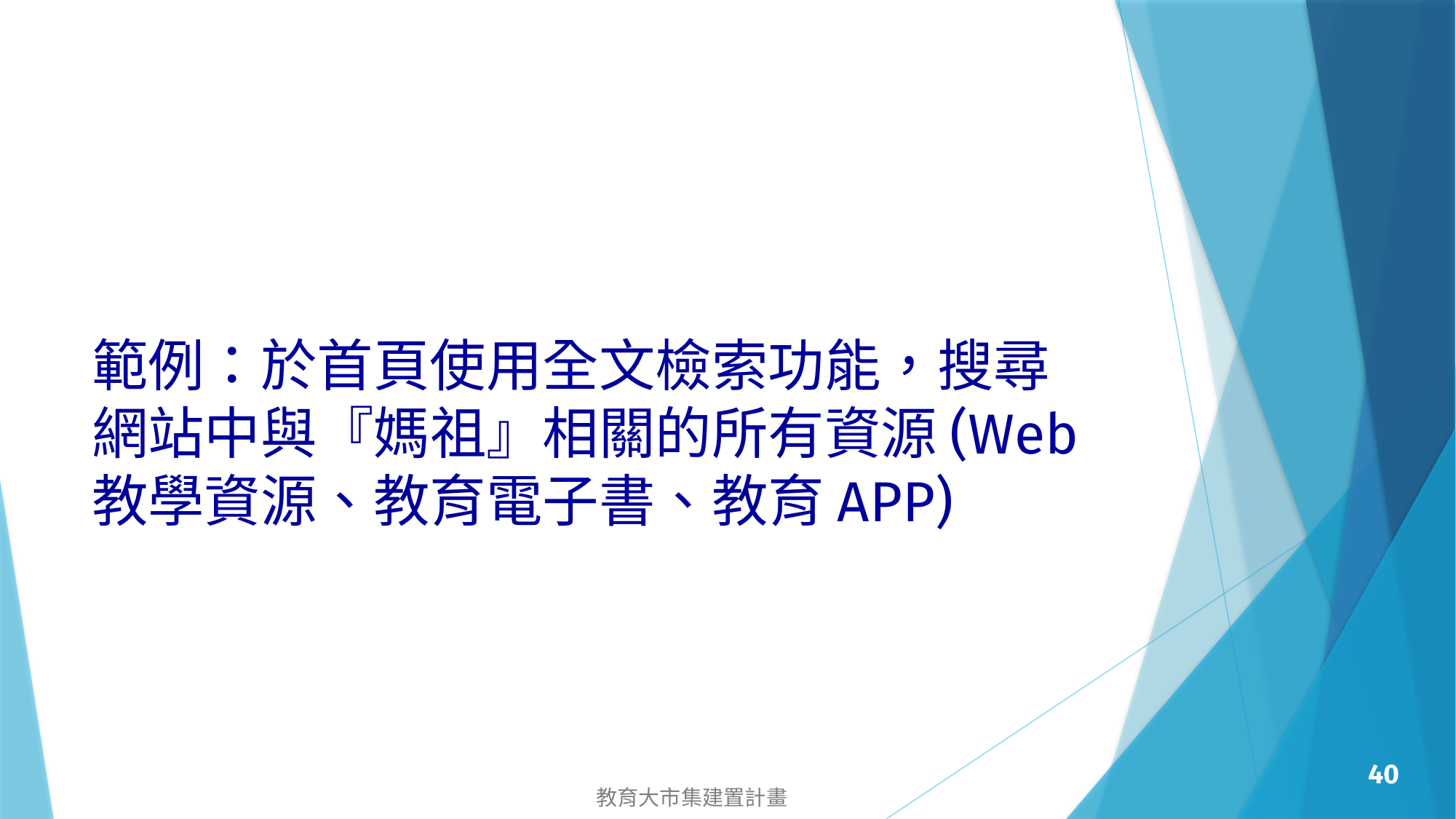

# 範例：於首頁使用全文檢索功能，搜尋網站中與『媽祖』相關的所有資源(Web教學資源、教育電子書、教育APP)

40
教育大市集建置計畫